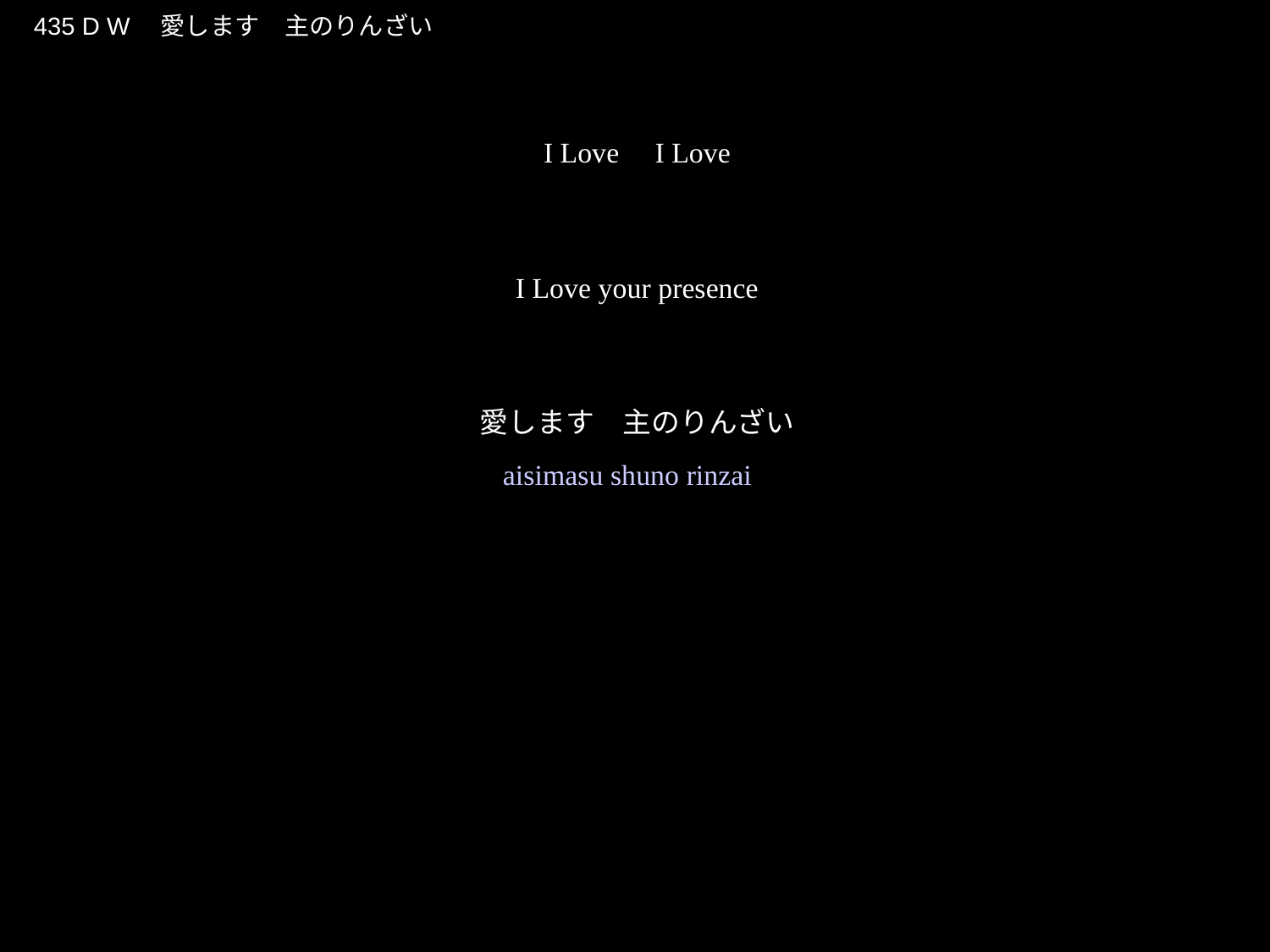

あいらぶあいらぶあいらぶぷれぜんす
★P
435 D W　愛します　主のりんざい
★２
I Love     I Love

I Love your presence

愛します　主のりんざい

aisimasu shuno rinzai